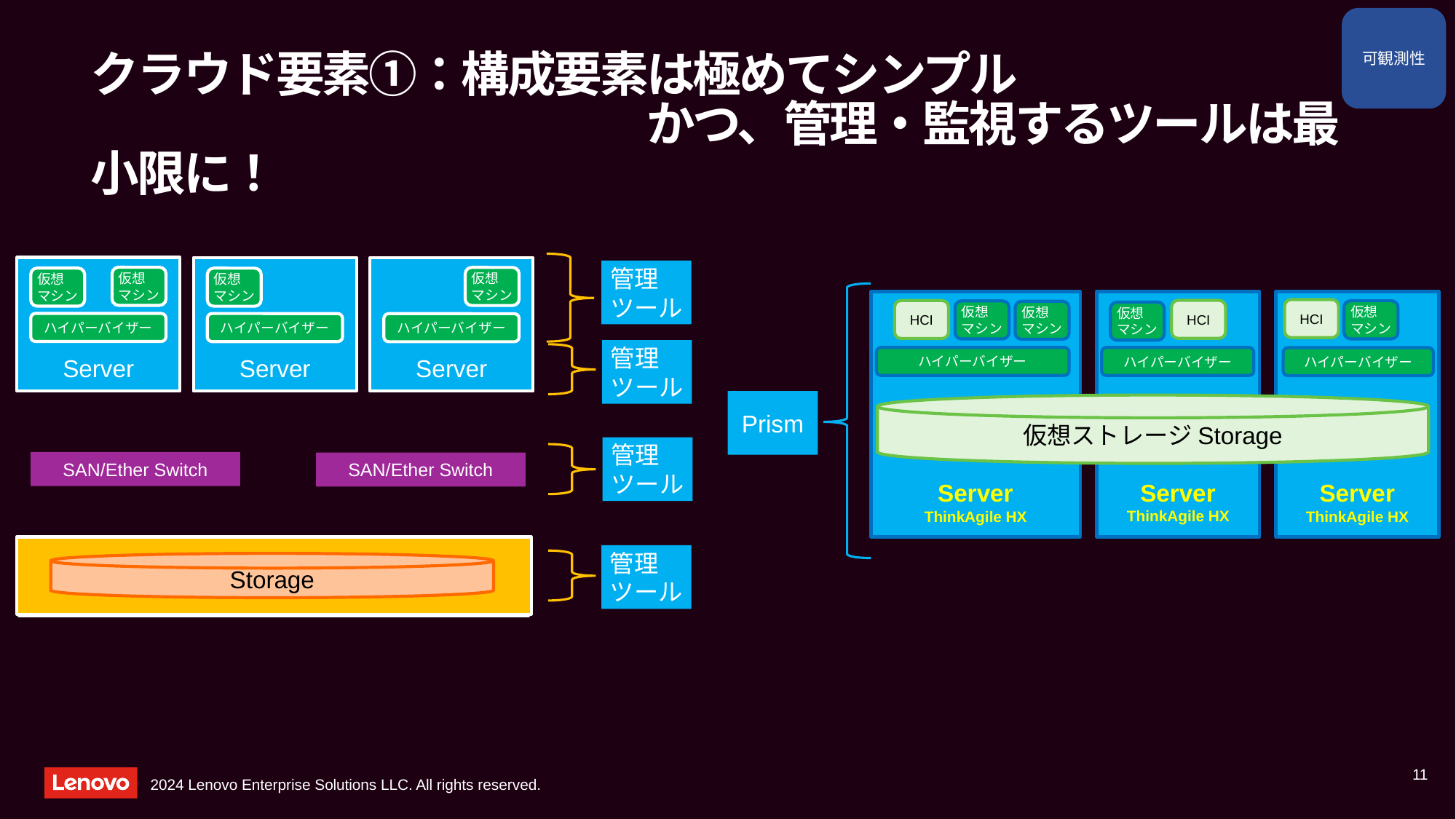

可観測性
# クラウド要素①：構成要素は極めてシンプル 　　　　　　　　　　　　かつ、管理・監視するツールは最小限に！

Server

Server

Server

管理ツール
仮想
マシン
仮想
マシン
仮想
マシン
仮想
マシン

HCI
HCI
HCI
仮想
マシン
仮想
マシン
仮想
マシン
仮想
マシン

Server
ThinkAgile HX

ハイパーバイザー
ハイパーバイザー
ハイパーバイザー
Storage

Server
ThinkAgile HX

Server
ThinkAgile HX

管理ツール

ハイパーバイザー
ハイパーバイザー
ハイパーバイザー
Prism
仮想ストレージStorage
Storage
Storage
Storage
管理ツール

SAN/Ether Switch
SAN/Ether Switch
管理ツール

Storage
11